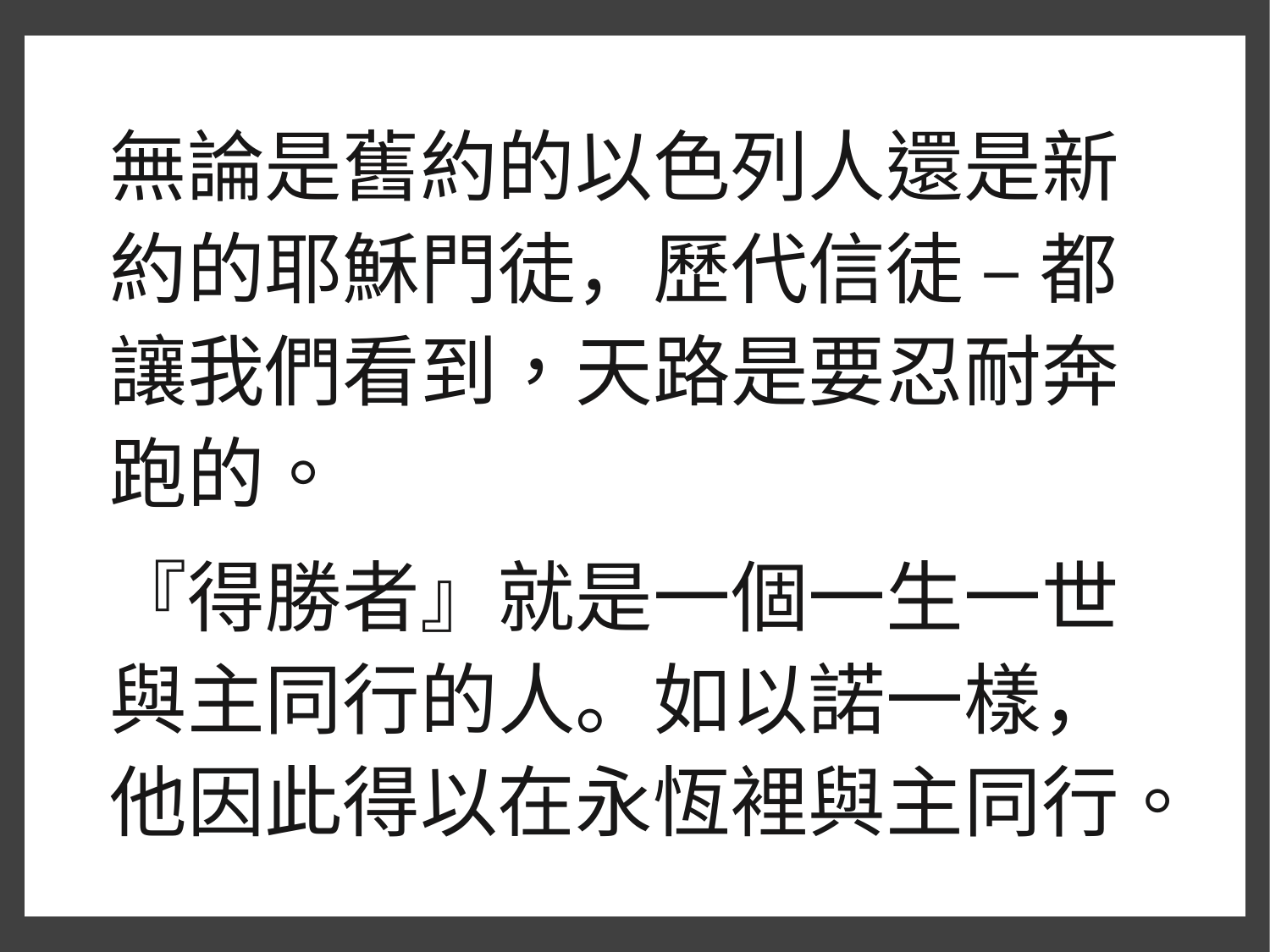

無論是舊約的以色列人還是新約的耶穌門徒，歷代信徒 – 都讓我們看到，天路是要忍耐奔跑的。
『得勝者』就是一個一生一世與主同行的人。如以諾一樣，他因此得以在永恆裡與主同行。